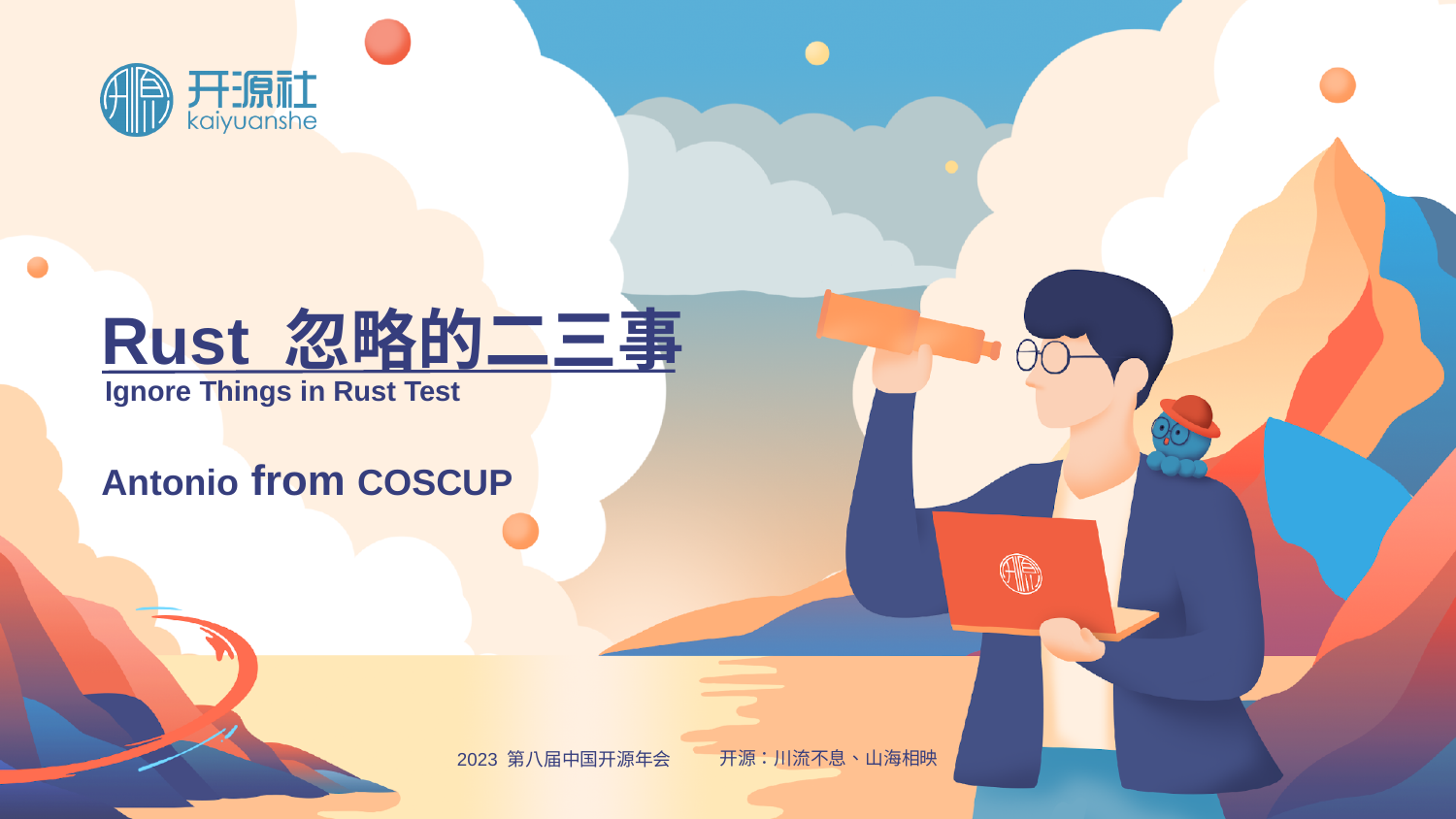

# Rust 忽略的二三事
Ignore Things in Rust Test
Antonio from COSCUP